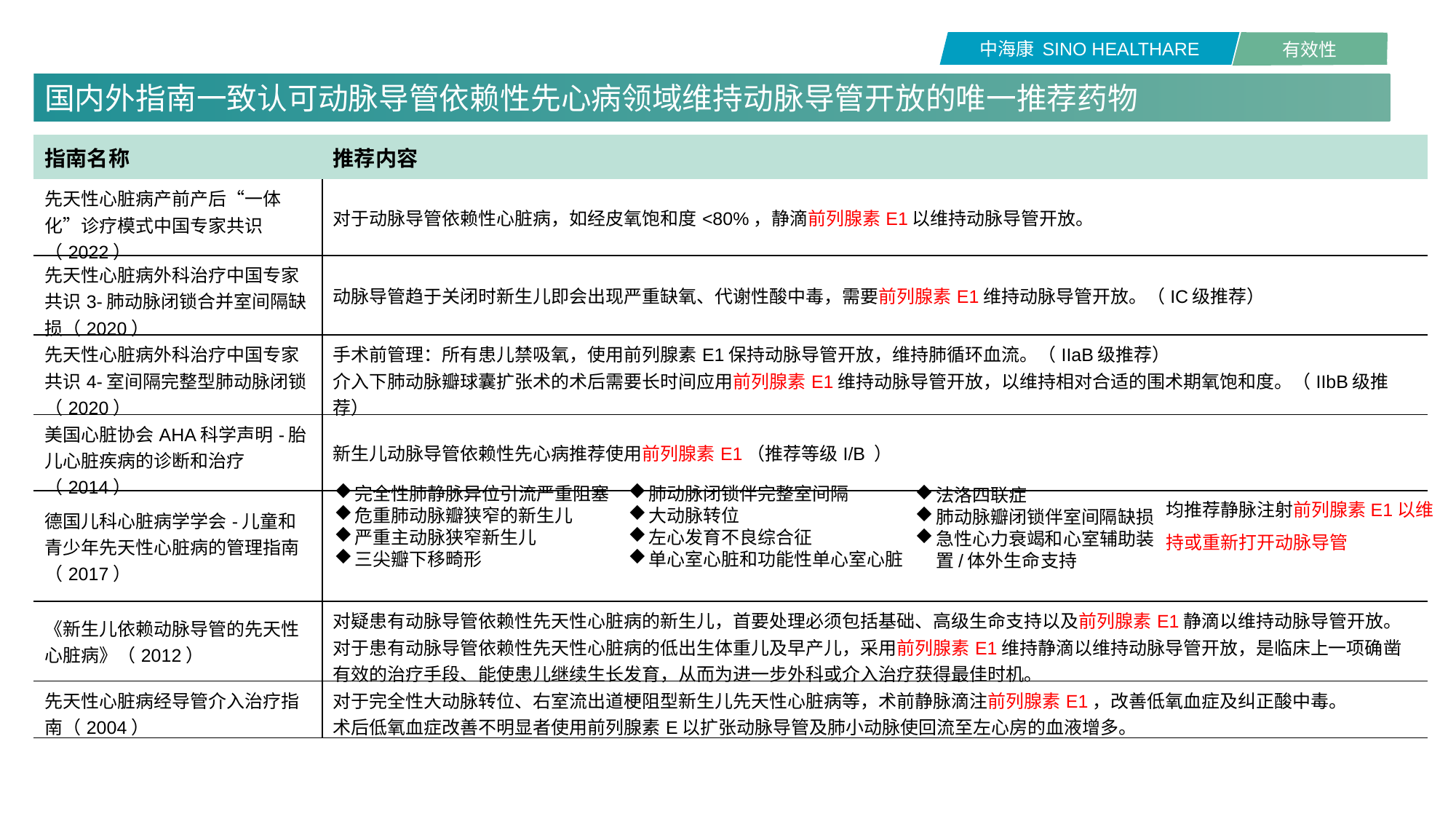

国内外指南一致认可动脉导管依赖性先心病领域维持动脉导管开放的唯一推荐药物
| 指南名称 | 推荐内容 |
| --- | --- |
| 先天性心脏病产前产后“一体化”诊疗模式中国专家共识（2022） | 对于动脉导管依赖性心脏病，如经皮氧饱和度<80%，静滴前列腺素E1以维持动脉导管开放。 |
| 先天性心脏病外科治疗中国专家共识3-肺动脉闭锁合并室间隔缺损（2020） | 动脉导管趋于关闭时新生儿即会出现严重缺氧、代谢性酸中毒，需要前列腺素E1维持动脉导管开放。（IC级推荐） |
| 先天性心脏病外科治疗中国专家共识4-室间隔完整型肺动脉闭锁（2020） | 手术前管理：所有患儿禁吸氧，使用前列腺素E1保持动脉导管开放，维持肺循环血流。（IIaB级推荐） 介入下肺动脉瓣球囊扩张术的术后需要长时间应用前列腺素E1维持动脉导管开放，以维持相对合适的围术期氧饱和度。（IIbB级推荐） |
| 美国心脏协会AHA科学声明-胎儿心脏疾病的诊断和治疗（2014） | 新生儿动脉导管依赖性先心病推荐使用前列腺素E1（推荐等级I/B ） |
| 德国儿科心脏病学学会-儿童和青少年先天性心脏病的管理指南（2017） |  |
| 《新生儿依赖动脉导管的先天性心脏病》（2012） | 对疑患有动脉导管依赖性先天性心脏病的新生儿，首要处理必须包括基础、高级生命支持以及前列腺素E1静滴以维持动脉导管开放。 对于患有动脉导管依赖性先天性心脏病的低出生体重儿及早产儿，采用前列腺素E1维持静滴以维持动脉导管开放，是临床上一项确凿有效的治疗手段、能使患儿继续生长发育，从而为进一步外科或介入治疗获得最佳时机。 |
| 先天性心脏病经导管介入治疗指南（2004） | 对于完全性大动脉转位、右室流出道梗阻型新生儿先天性心脏病等，术前静脉滴注前列腺素E1，改善低氧血症及纠正酸中毒。 术后低氧血症改善不明显者使用前列腺素E以扩张动脉导管及肺小动脉使回流至左心房的血液增多。 |
完全性肺静脉异位引流严重阻塞
危重肺动脉瓣狭窄的新生儿
严重主动脉狭窄新生儿
三尖瓣下移畸形
肺动脉闭锁伴完整室间隔
大动脉转位
左心发育不良综合征
单心室心脏和功能性单心室心脏
法洛四联症
肺动脉瓣闭锁伴室间隔缺损
急性心力衰竭和心室辅助装置/体外生命支持
均推荐静脉注射前列腺素E1以维持或重新打开动脉导管